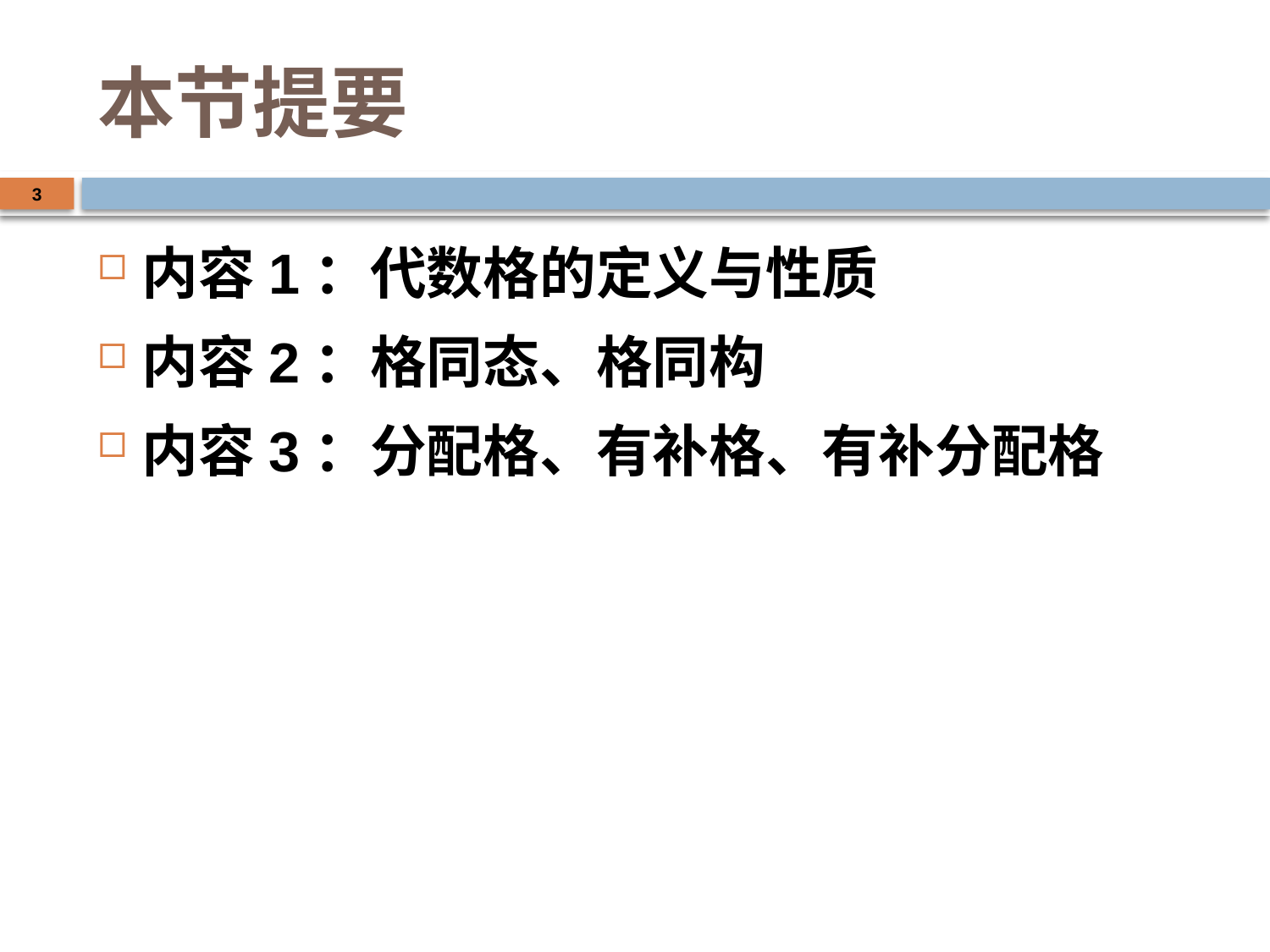

# 本节提要
3
内容1：代数格的定义与性质
内容2：格同态、格同构
内容3：分配格、有补格、有补分配格